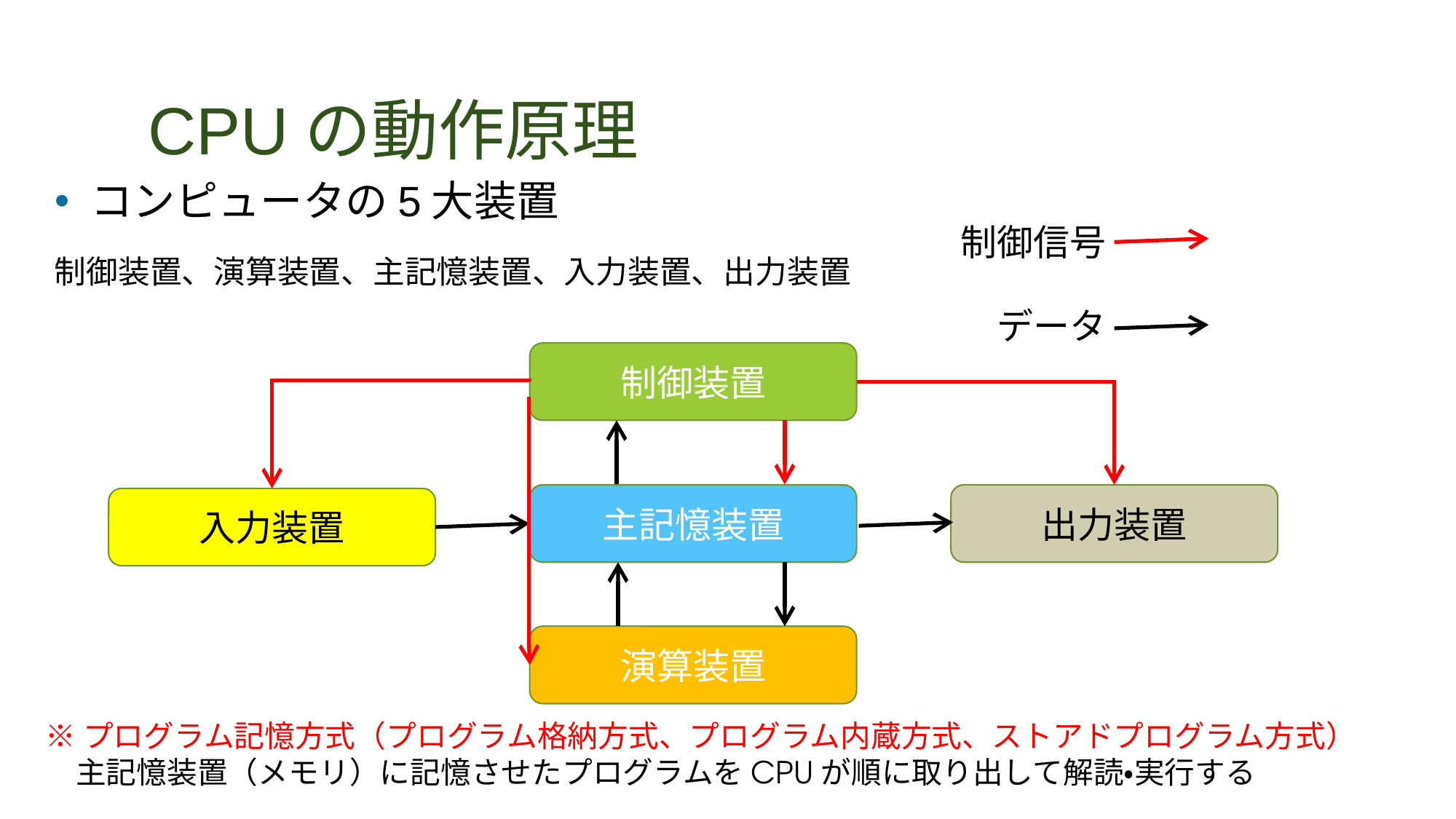

# CPUの動作原理
コンピュータの5大装置
制御装置、演算装置、主記憶装置、入力装置、出力装置

制御信号

　データ
制御装置
主記憶装置
出力装置
入力装置
演算装置
※プログラム記憶方式（プログラム格納方式、プログラム内蔵方式、ストアドプログラム方式）
　主記憶装置（メモリ）に記憶させたプログラムをCPUが順に取り出して解読・実行する